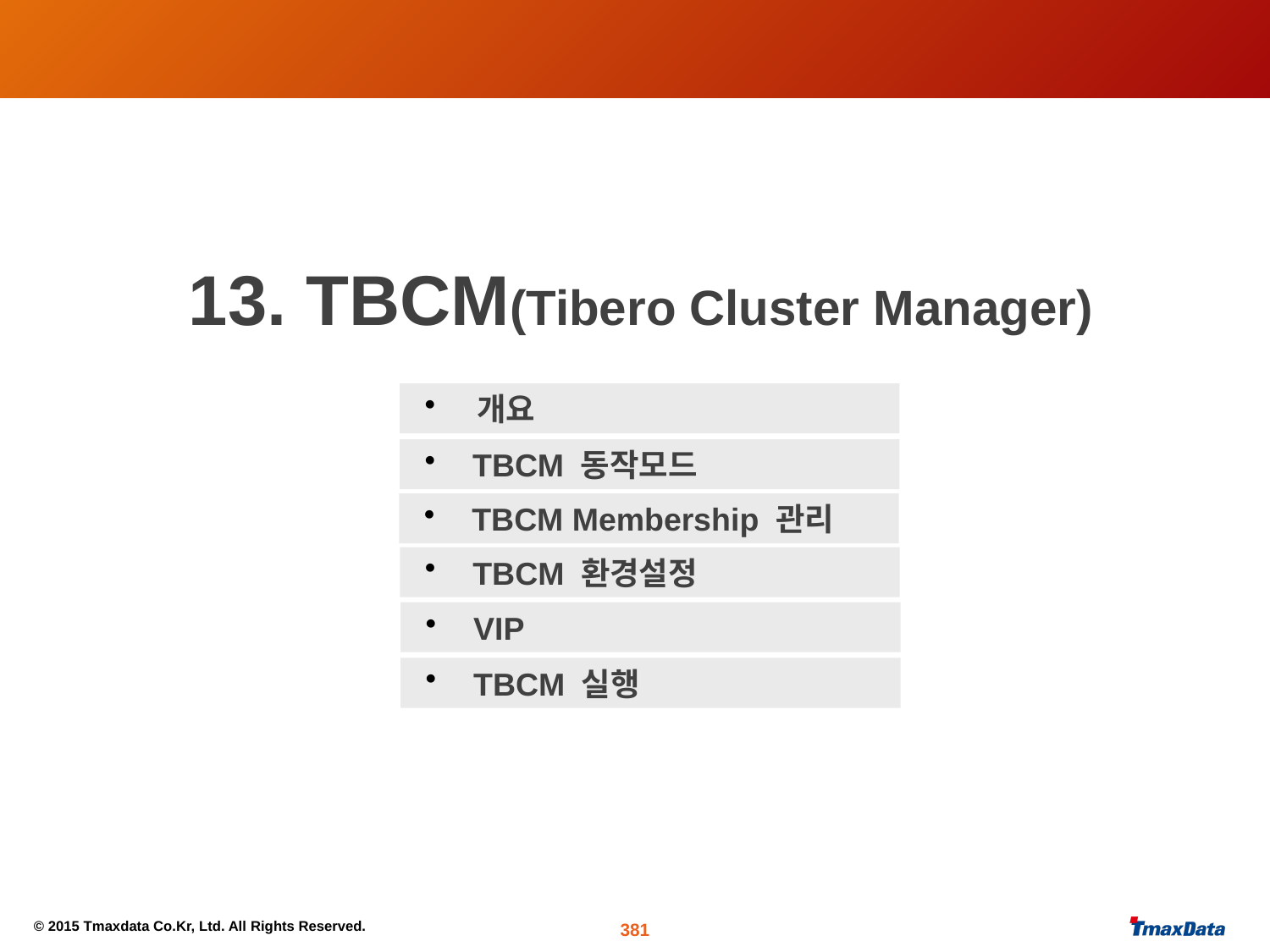

#
13. TBCM(Tibero Cluster Manager)
  개요
  TBCM 동작모드
  TBCM Membership 관리
  TBCM 환경설정
  VIP
  TBCM 실행